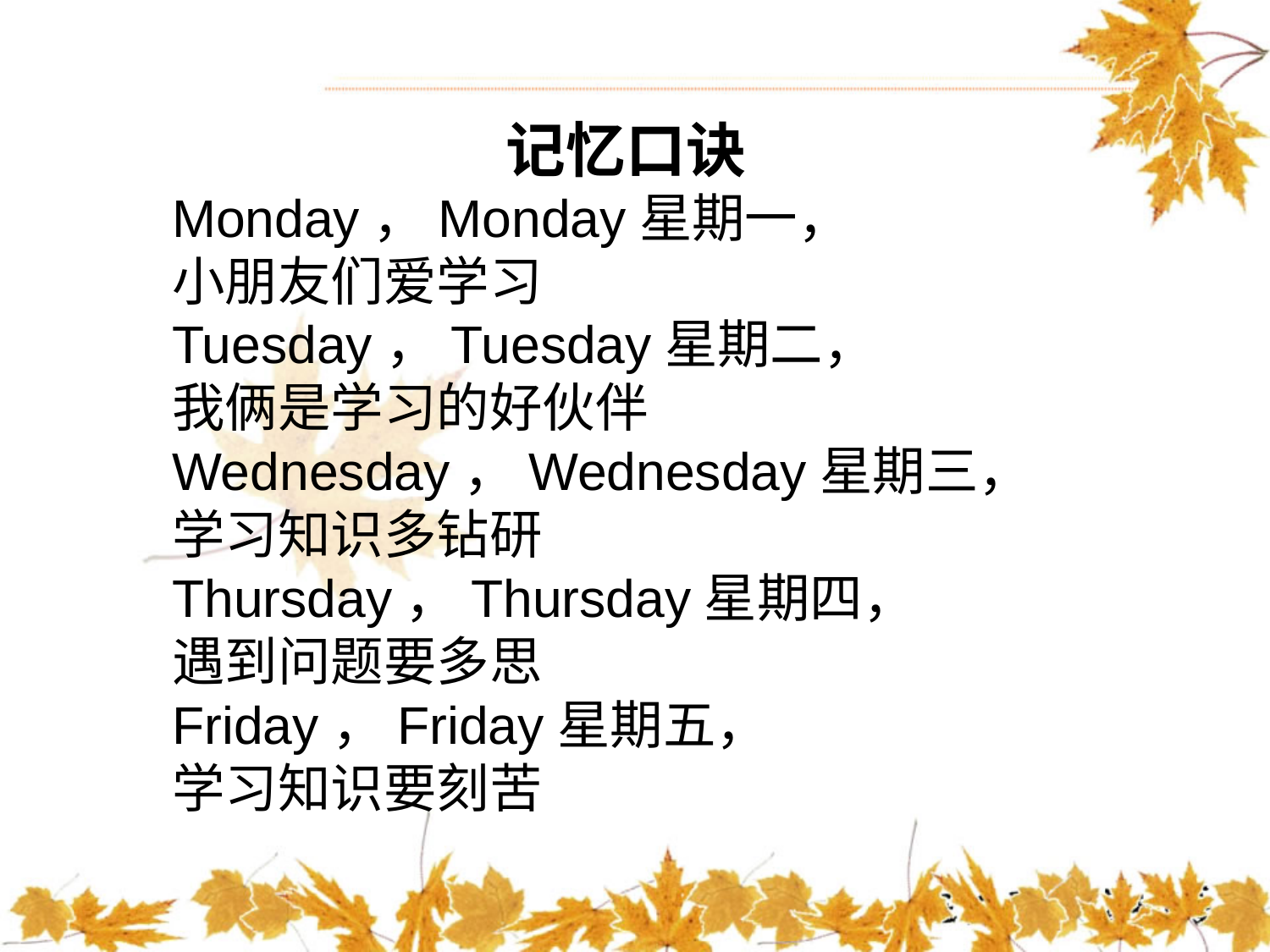

记忆口诀
Monday，Monday星期一，
小朋友们爱学习
Tuesday，Tuesday星期二，
我俩是学习的好伙伴
Wednesday，Wednesday星期三，
学习知识多钻研
Thursday，Thursday星期四，
遇到问题要多思
Friday，Friday星期五，
学习知识要刻苦